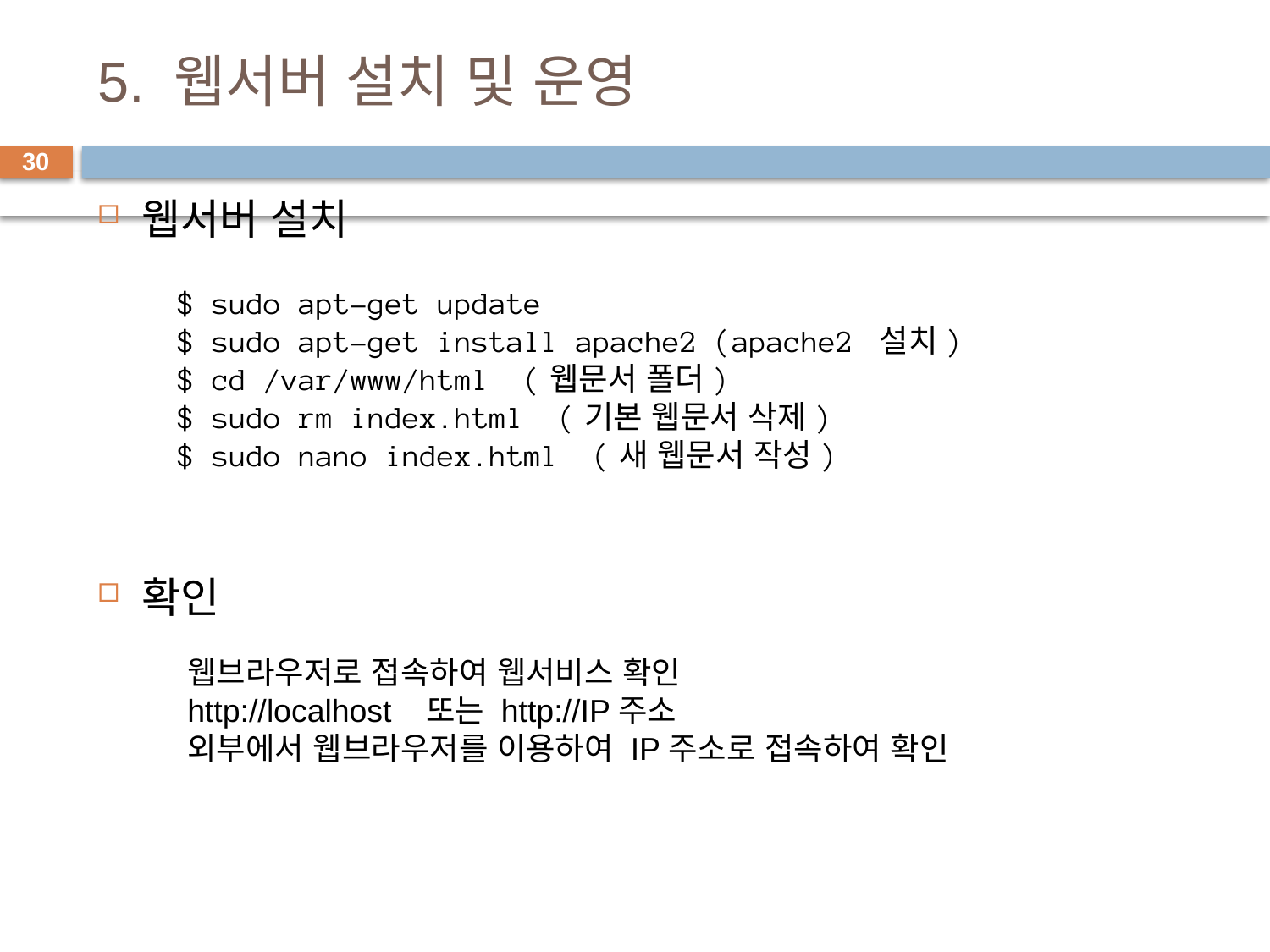

# 5. 웹서버 설치 및 운영
30
웹서버 설치

확인
$ sudo apt-get update
$ sudo apt-get install apache2 (apache2 설치)
$ cd /var/www/html  (웹문서 폴더)
$ sudo rm index.html  (기본 웹문서 삭제)
$ sudo nano index.html  (새 웹문서 작성)
웹브라우저로 접속하여 웹서비스 확인
http://localhost   또는 http://IP주소
외부에서 웹브라우저를 이용하여 IP주소로 접속하여 확인